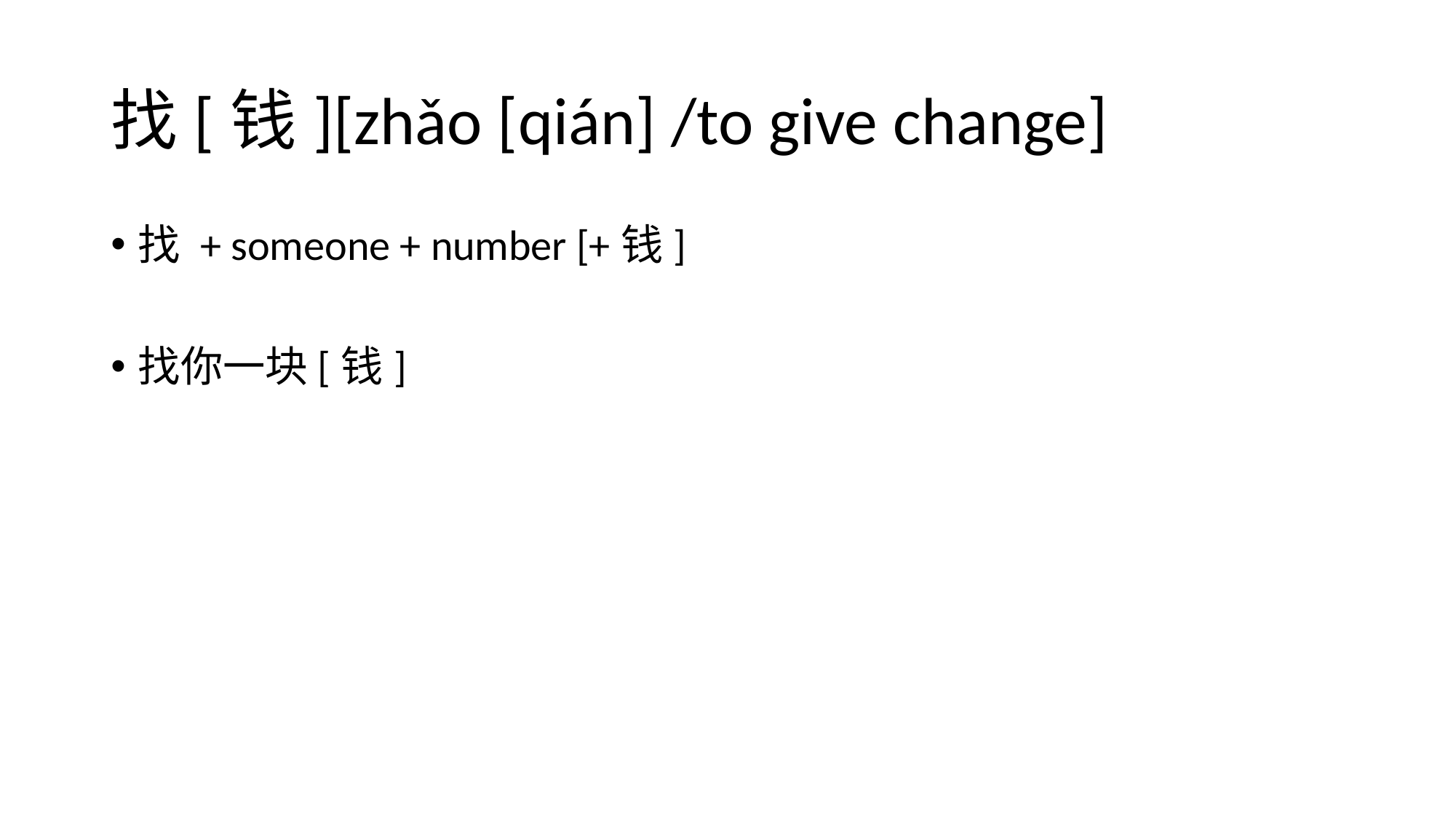

# 找[钱][zhǎo [qián] /to give change]
找 + someone + number [+钱]

找你一块[钱]